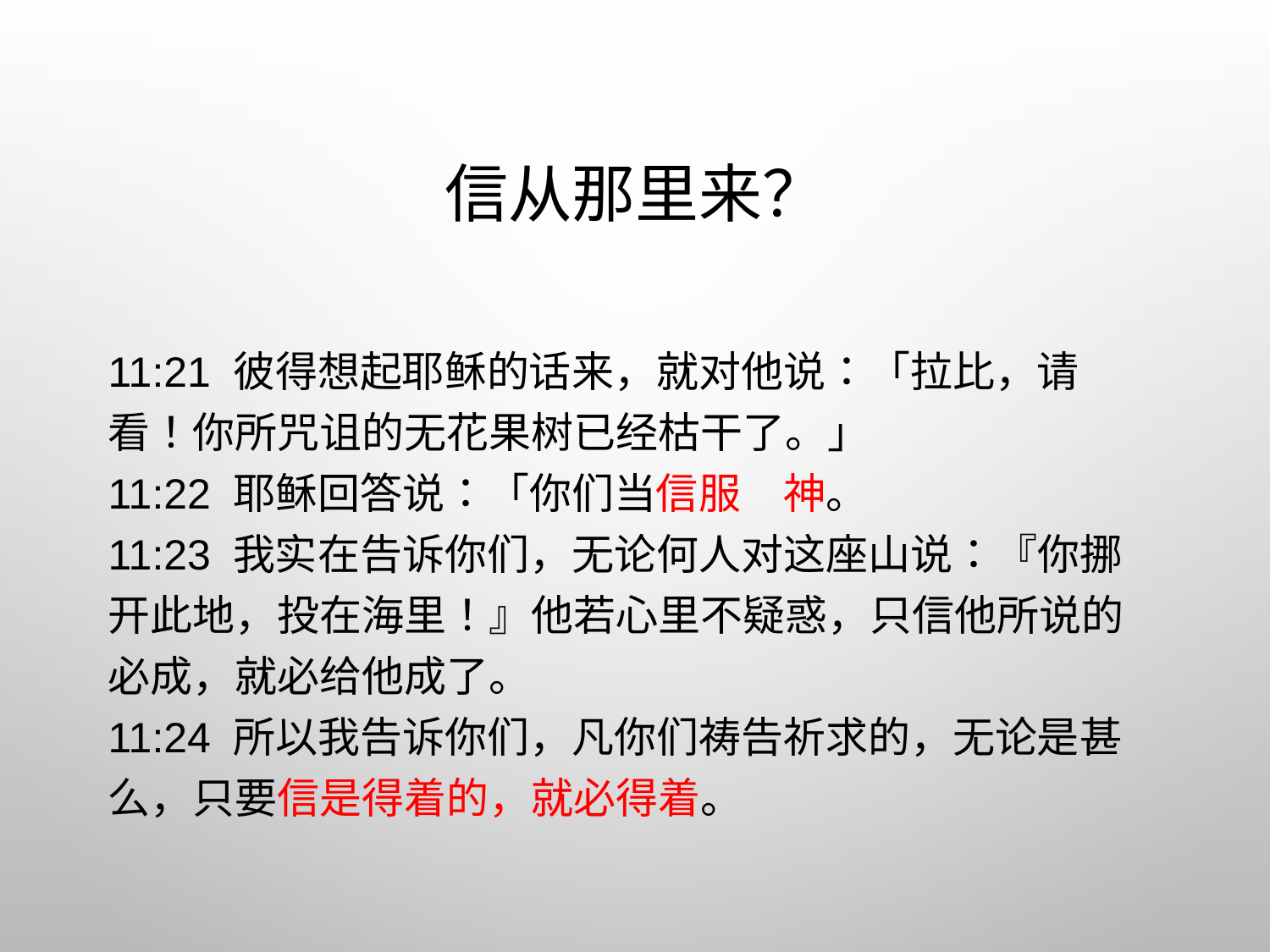

# 信从那里来？
11:21 彼得想起耶稣的话来，就对他说：「拉比，请看！你所咒诅的无花果树已经枯干了。」
11:22 耶稣回答说：「你们当信服　神。
11:23 我实在告诉你们，无论何人对这座山说：『你挪开此地，投在海里！』他若心里不疑惑，只信他所说的必成，就必给他成了。
11:24 所以我告诉你们，凡你们祷告祈求的，无论是甚么，只要信是得着的，就必得着。